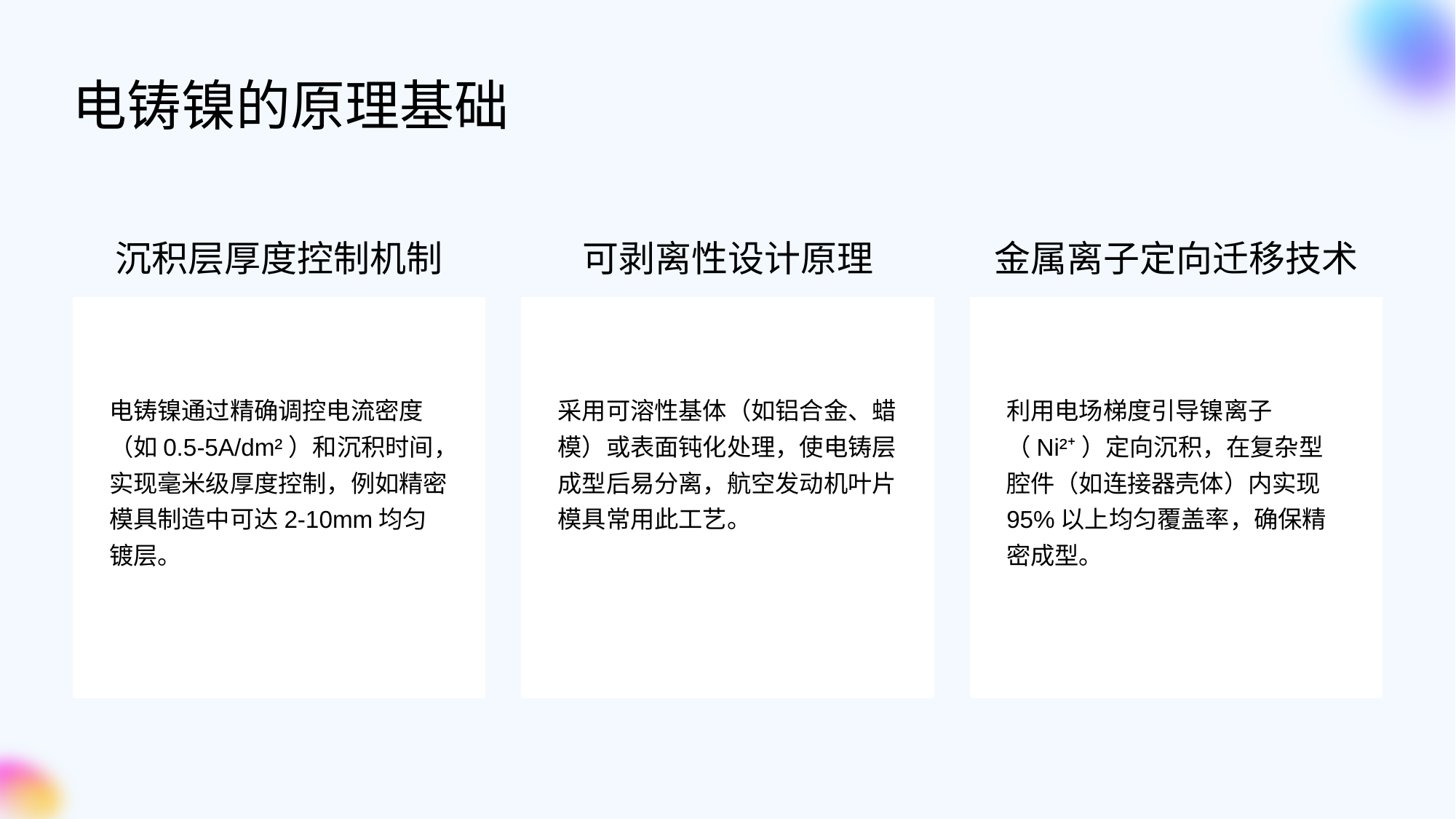

电铸镍的原理基础
沉积层厚度控制机制
可剥离性设计原理
金属离子定向迁移技术

电铸镍通过精确调控电流密度（如0.5-5A/dm²）和沉积时间，实现毫米级厚度控制，例如精密模具制造中可达2-10mm均匀镀层。
采用可溶性基体（如铝合金、蜡模）或表面钝化处理，使电铸层成型后易分离，航空发动机叶片模具常用此工艺。
利用电场梯度引导镍离子（Ni²⁺）定向沉积，在复杂型腔件（如连接器壳体）内实现95%以上均匀覆盖率，确保精密成型。